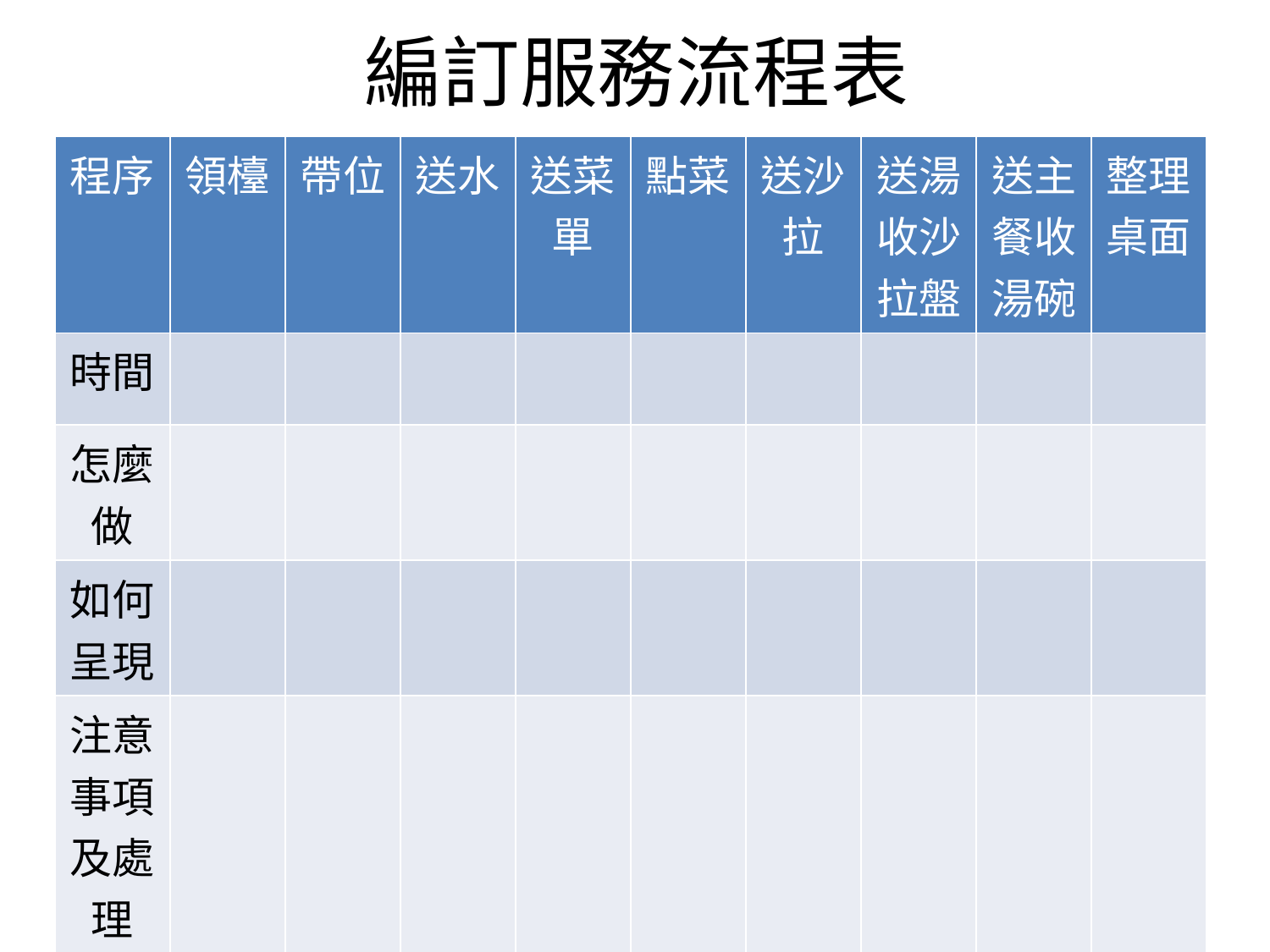

# 編訂服務流程表
| 程序 | 領檯 | 帶位 | 送水 | 送菜單 | 點菜 | 送沙拉 | 送湯收沙拉盤 | 送主餐收湯碗 | 整理桌面 |
| --- | --- | --- | --- | --- | --- | --- | --- | --- | --- |
| 時間 |  |  |  |  |  |  |  |  |  |
| 怎麼做 |  |  |  |  |  |  |  |  |  |
| 如何呈現 |  |  |  |  |  |  |  |  |  |
| 注意事項及處理 |  |  |  |  |  |  |  |  |  |